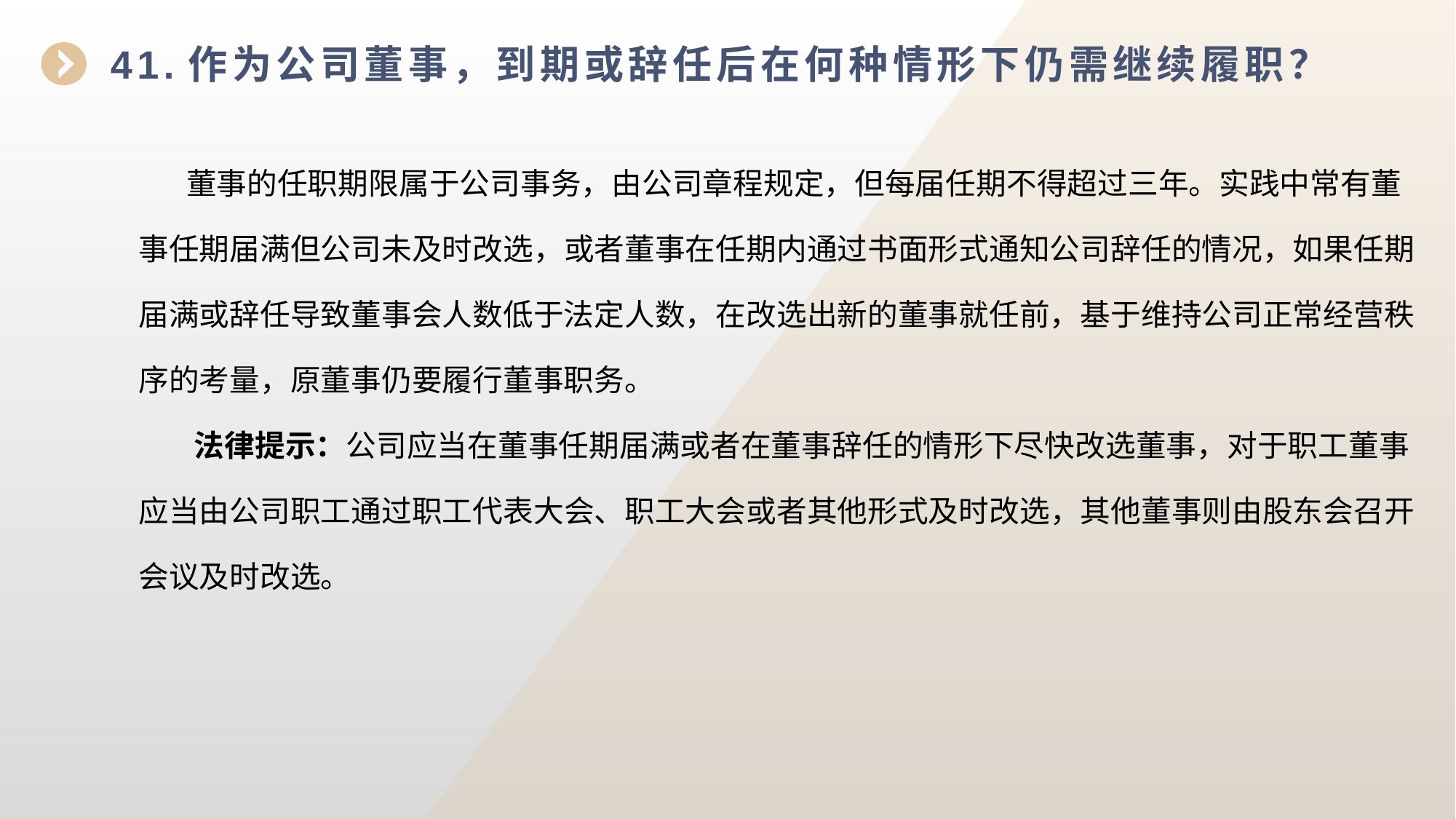

41.作为公司董事，到期或辞任后在何种情形下仍需继续履职？

      董事的任职期限属于公司事务，由公司章程规定，但每届任期不得超过三年。实践中常有董事任期届满但公司未及时改选，或者董事在任期内通过书面形式通知公司辞任的情况，如果任期届满或辞任导致董事会人数低于法定人数，在改选出新的董事就任前，基于维持公司正常经营秩序的考量，原董事仍要履行董事职务。
       法律提示：公司应当在董事任期届满或者在董事辞任的情形下尽快改选董事，对于职工董事应当由公司职工通过职工代表大会、职工大会或者其他形式及时改选，其他董事则由股东会召开会议及时改选。